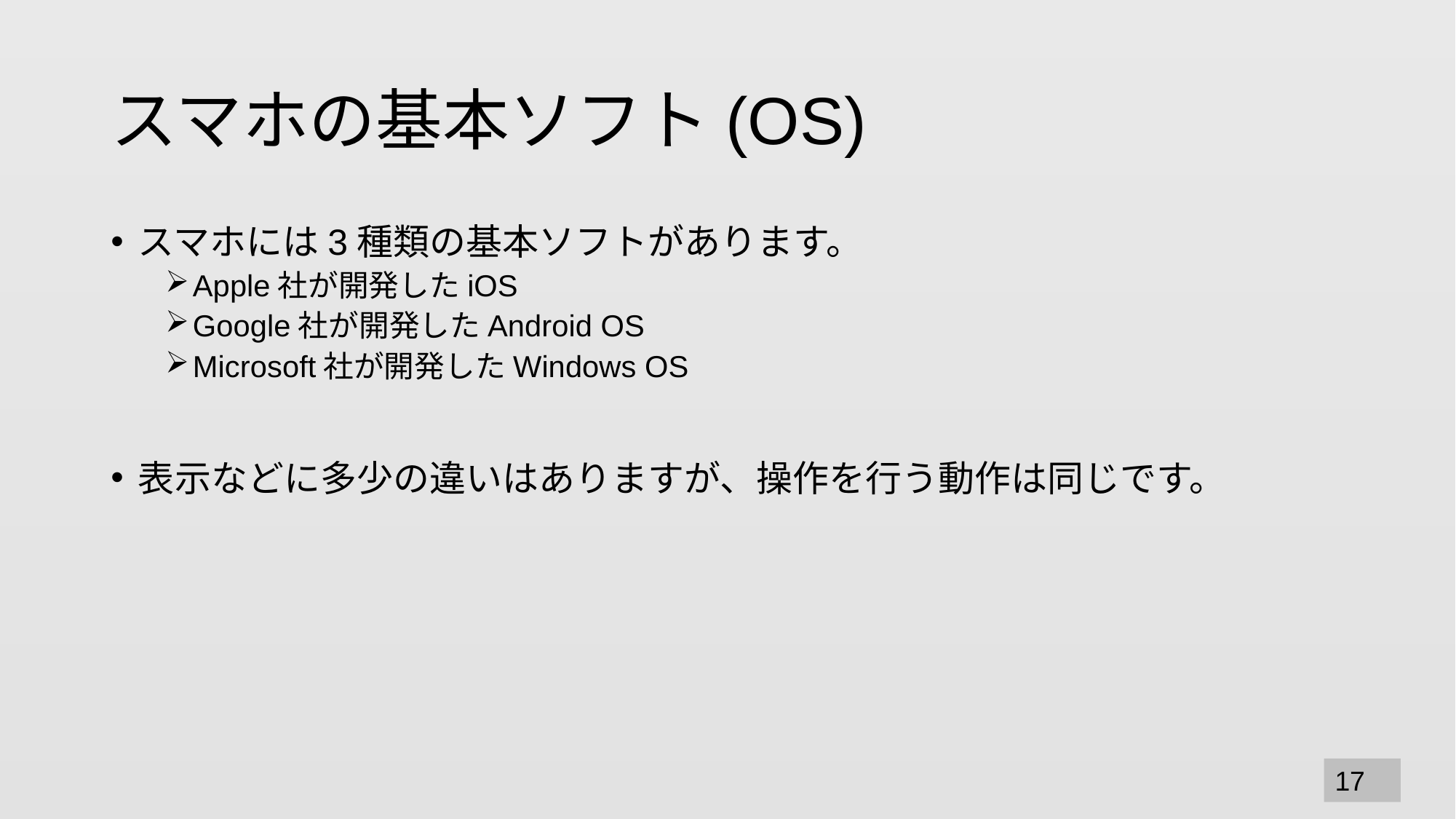

# スマホの基本ソフト(OS)
スマホには3種類の基本ソフトがあります。
Apple社が開発したiOS
Google社が開発したAndroid OS
Microsoft社が開発したWindows OS

表示などに多少の違いはありますが、操作を行う動作は同じです。

17
2